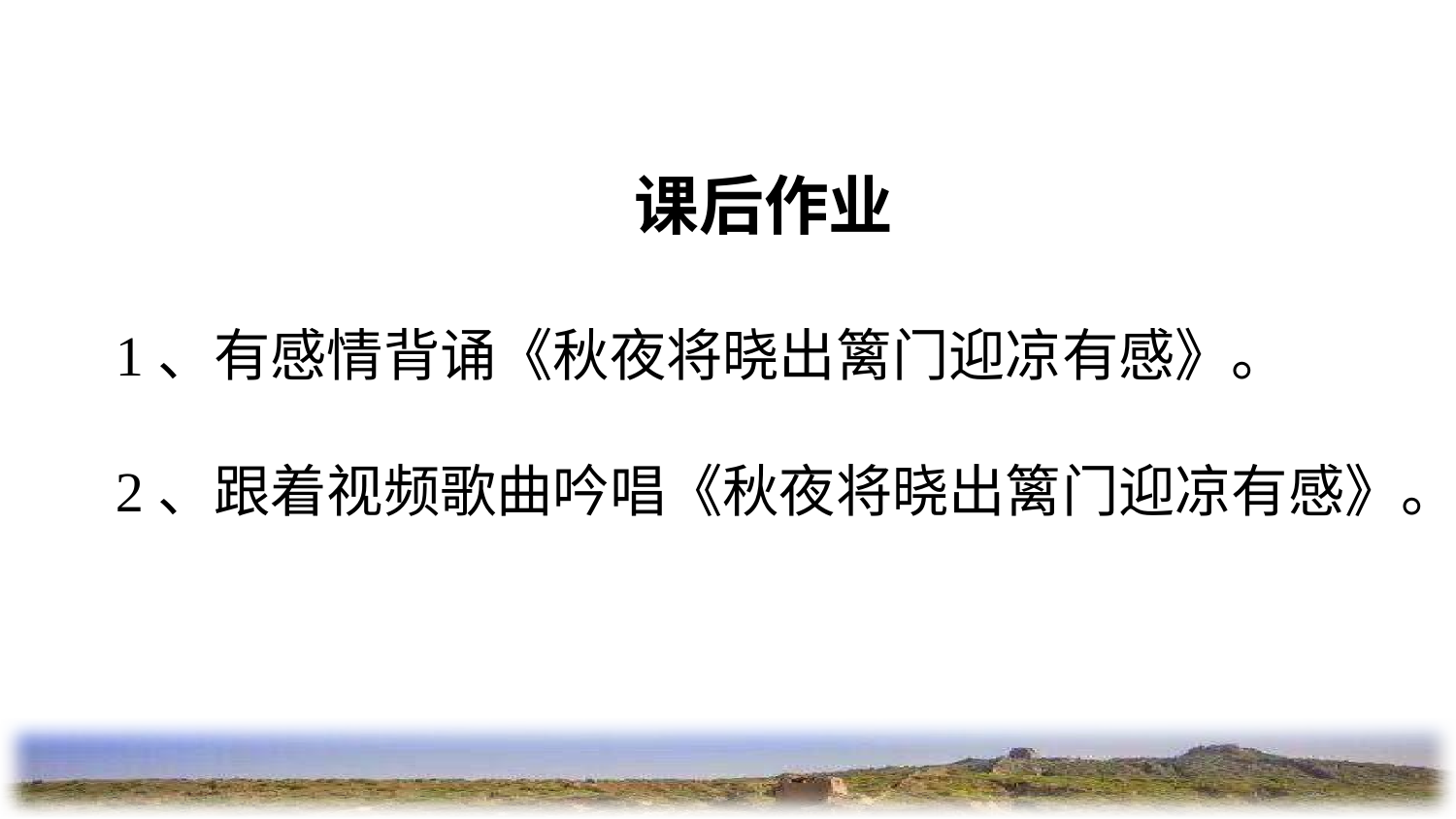

课后作业

1、有感情背诵《秋夜将晓出篱门迎凉有感》。

2、跟着视频歌曲吟唱《秋夜将晓出篱门迎凉有感》。